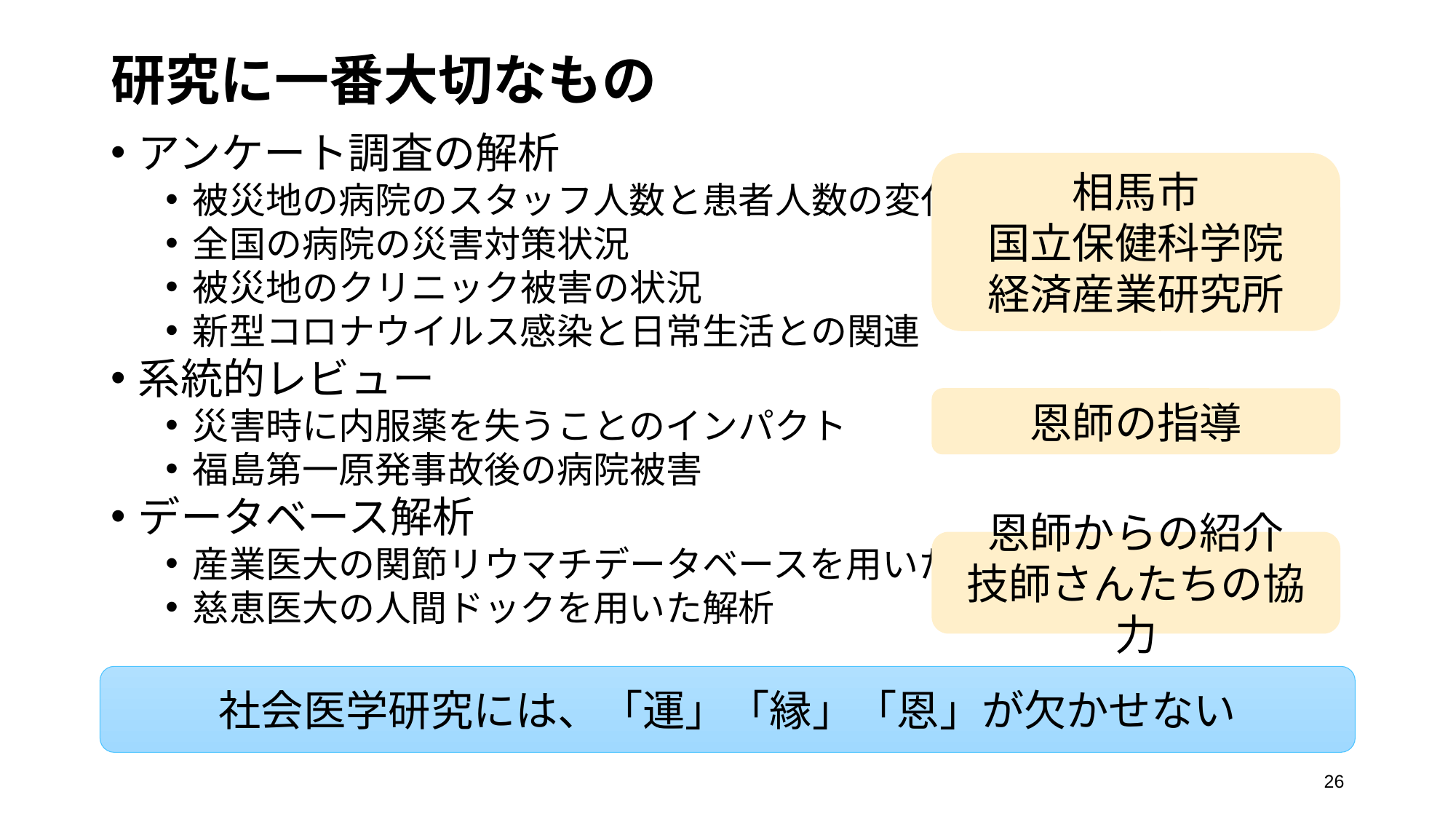

# 研究に一番大切なもの
アンケート調査の解析
被災地の病院のスタッフ人数と患者人数の変化
全国の病院の災害対策状況
被災地のクリニック被害の状況
新型コロナウイルス感染と日常生活との関連
系統的レビュー
災害時に内服薬を失うことのインパクト
福島第一原発事故後の病院被害
データベース解析
産業医大の関節リウマチデータベースを用いた解析
慈恵医大の人間ドックを用いた解析
相馬市
国立保健科学院
経済産業研究所
恩師の指導
恩師からの紹介
技師さんたちの協力
社会医学研究には、「運」「縁」「恩」が欠かせない
26